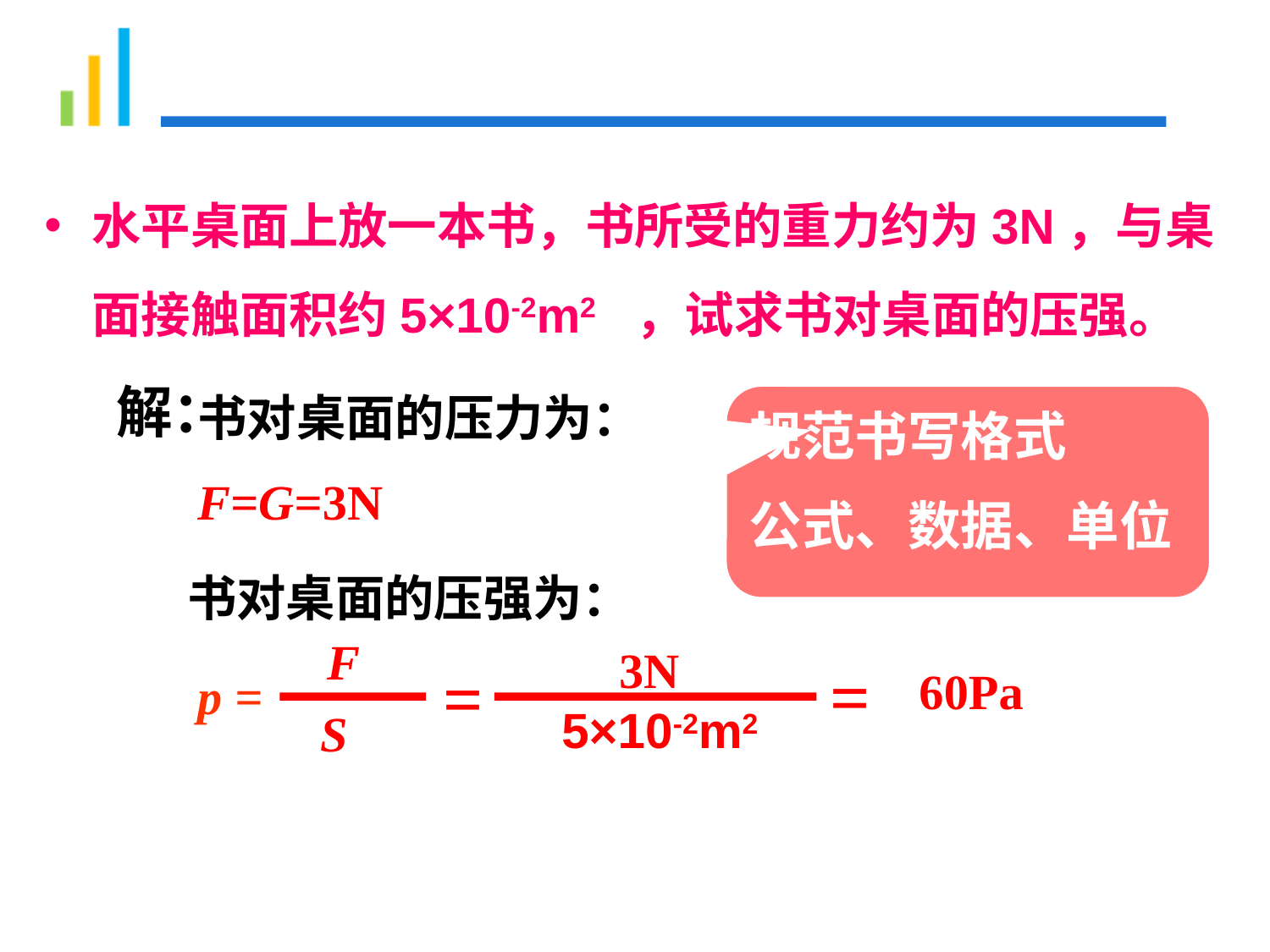

# 水平桌面上放一本书，书所受的重力约为3N，与桌面接触面积约5×10-2m2  ，试求书对桌面的压强。
解：
书对桌面的压力为：
F=G=3N
书对桌面的压强为：
F
p =

S
3N
=
=
60Pa
5×10-2m2

规范书写格式
公式、数据、单位